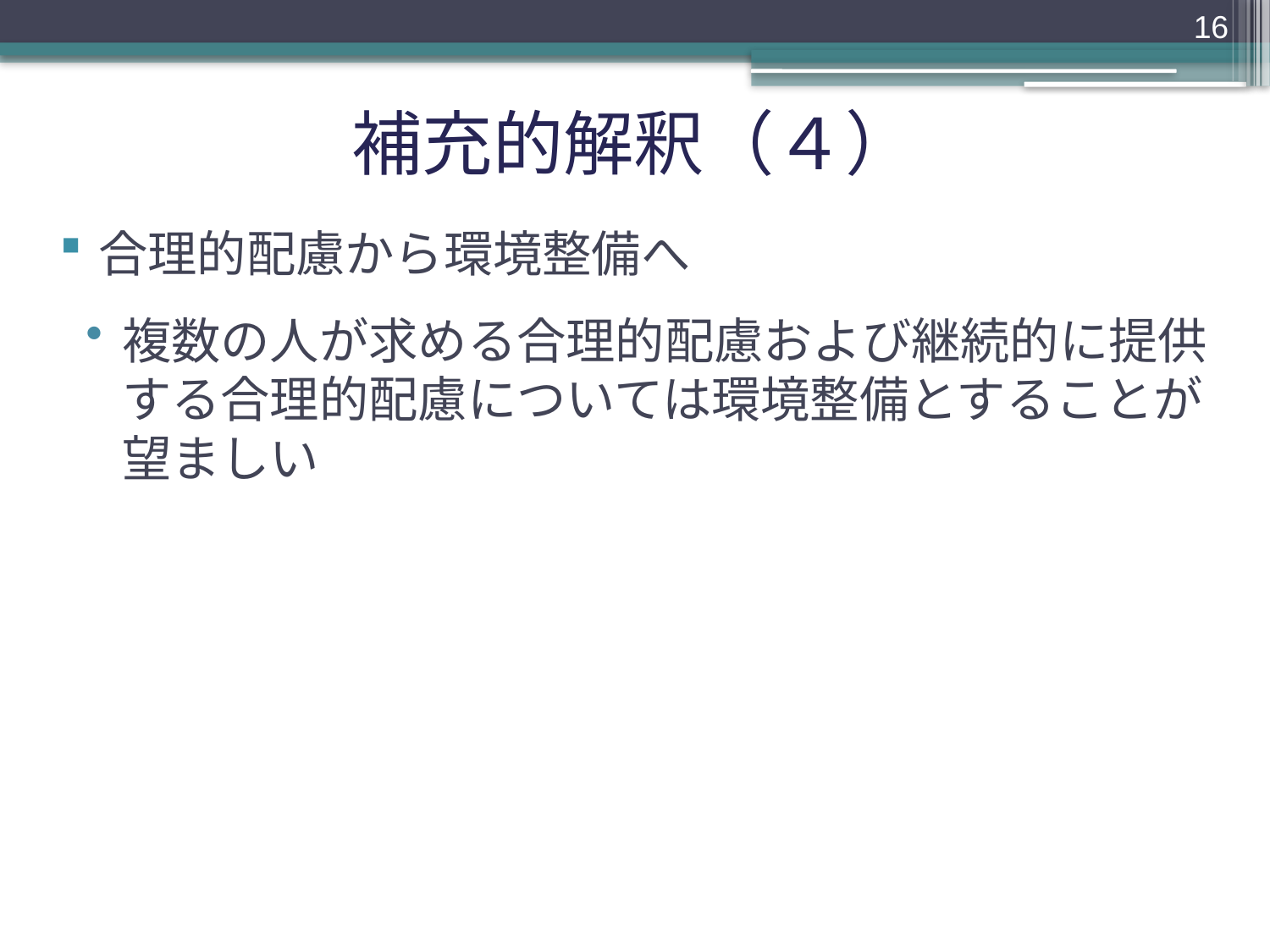

16
# 補充的解釈（４）
合理的配慮から環境整備へ
複数の人が求める合理的配慮および継続的に提供する合理的配慮については環境整備とすることが望ましい